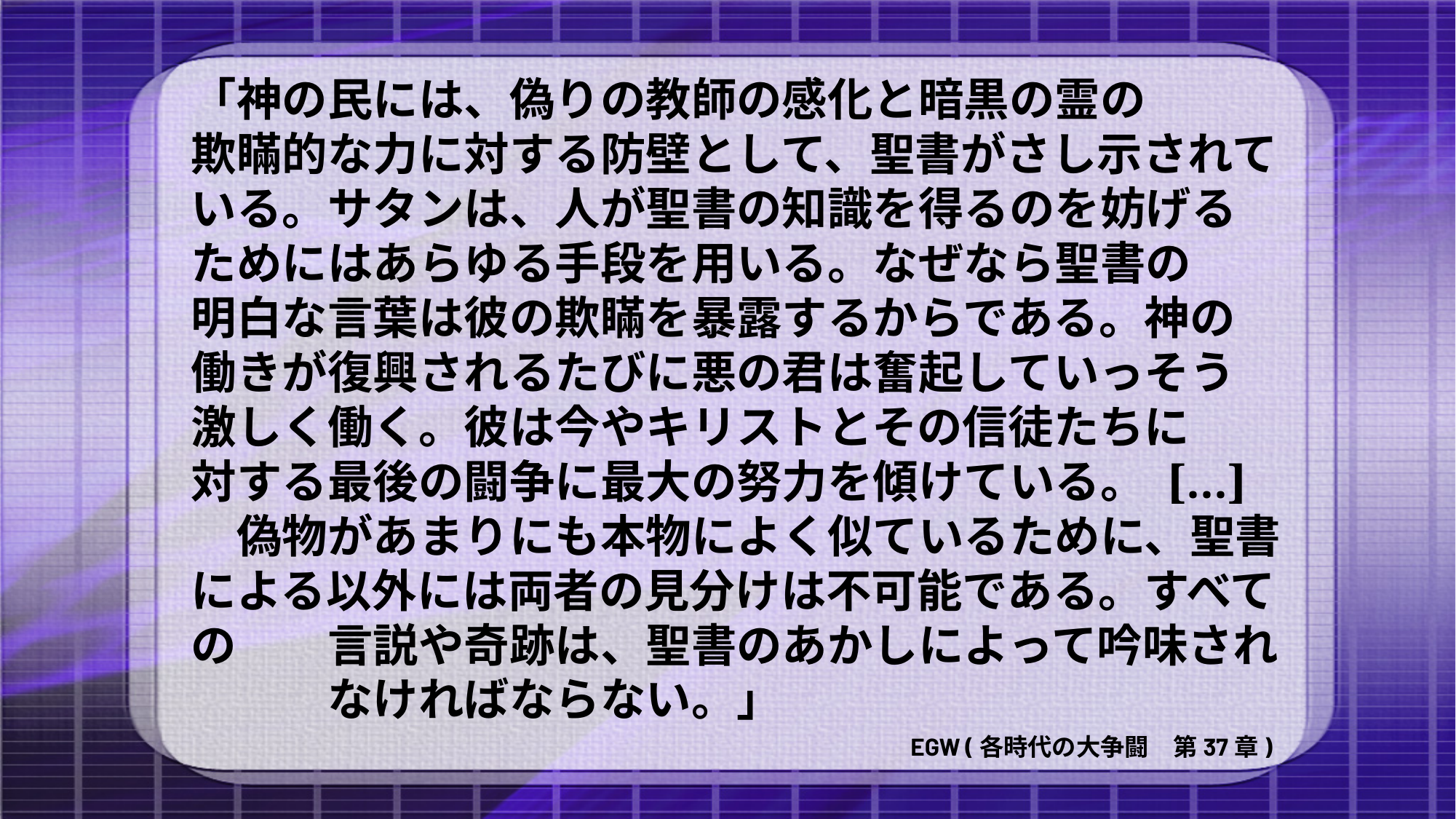

「神の民には、偽りの教師の感化と暗黒の霊の　　　欺瞞的な力に対する防壁として、聖書がさし示されている。サタンは、人が聖書の知識を得るのを妨げる　ためにはあらゆる手段を用いる。なぜなら聖書の　　明白な言葉は彼の欺瞞を暴露するからである。神の　働きが復興されるたびに悪の君は奮起していっそう　激しく働く。彼は今やキリストとその信徒たちに　　対する最後の闘争に最大の努力を傾けている。 […] 　偽物があまりにも本物によく似ているために、聖書による以外には両者の見分けは不可能である。すべての　　言説や奇跡は、聖書のあかしによって吟味され　　　なければならない。」
EGW (各時代の大争闘　第37章)